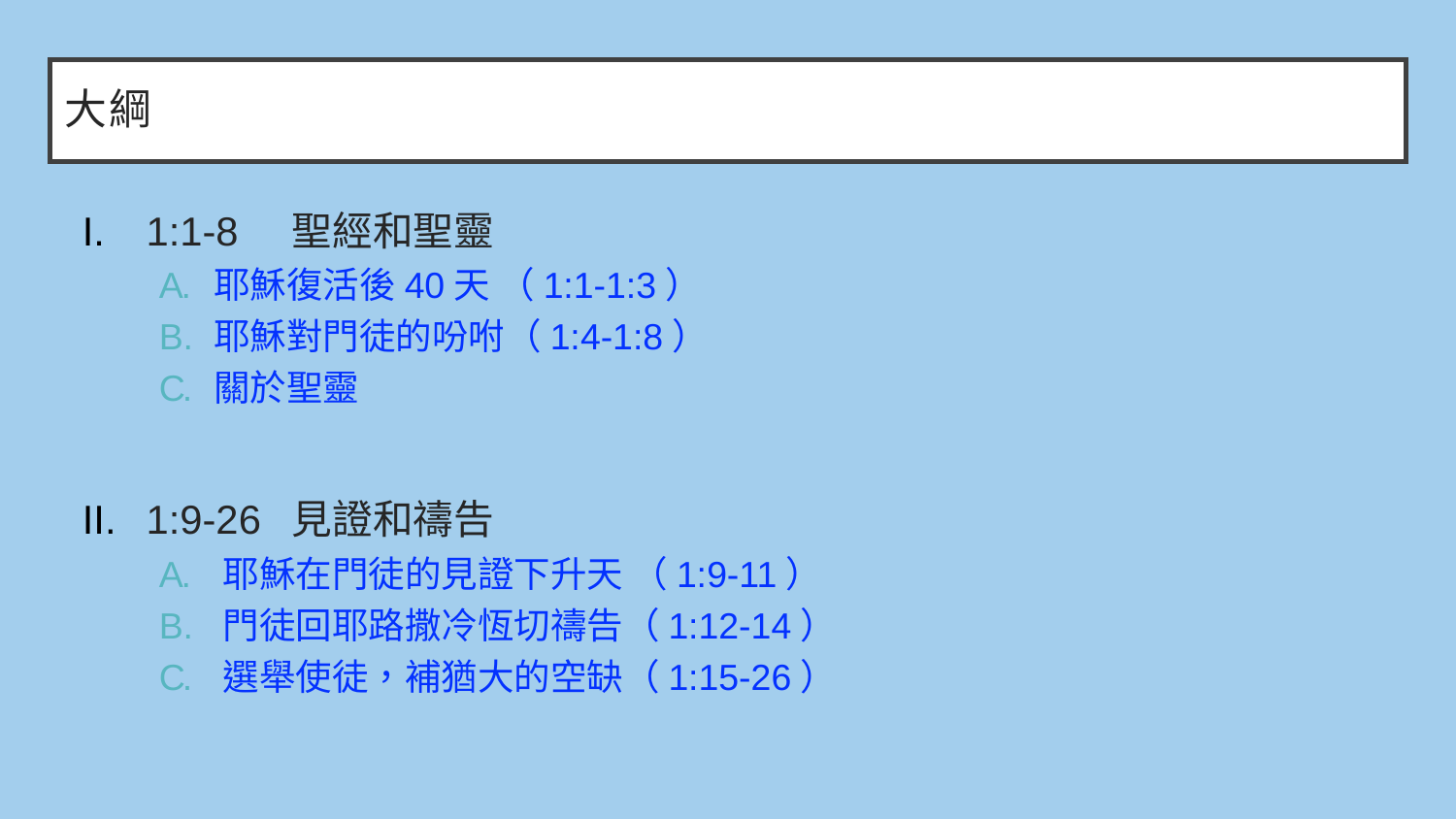

# 大綱
1:1-8	聖經和聖靈
耶穌復活後40天 （1:1-1:3）
耶穌對門徒的吩咐（1:4-1:8）
關於聖靈

1:9-26	見證和禱告
耶穌在門徒的見證下升天 （1:9-11）
門徒回耶路撒冷恆切禱告（1:12-14）
選舉使徒，補猶大的空缺（1:15-26）